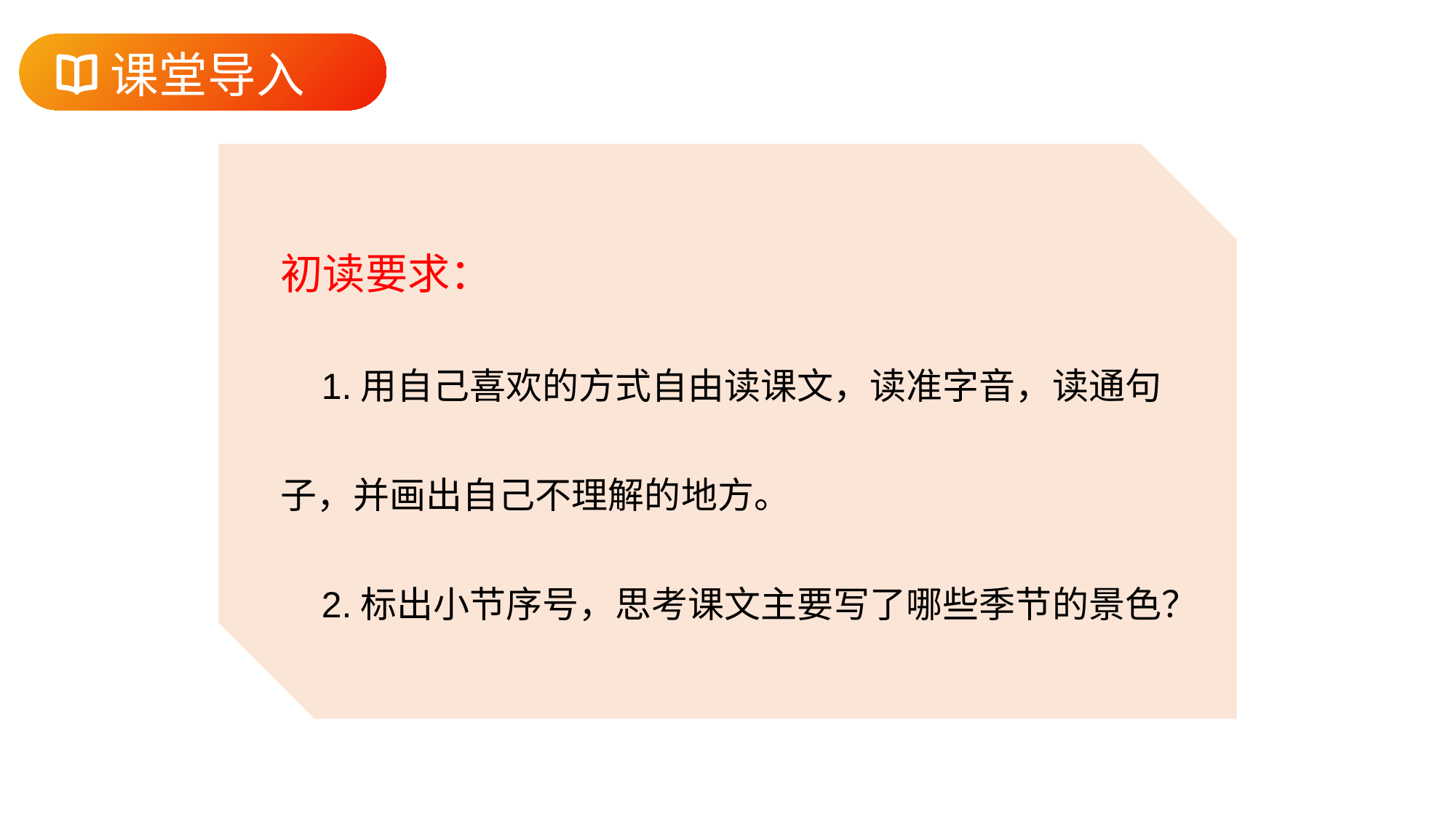

课堂导入

初读要求：
    1.用自己喜欢的方式自由读课文，读准字音，读通句子，并画出自己不理解的地方。
    2.标出小节序号，思考课文主要写了哪些季节的景色？